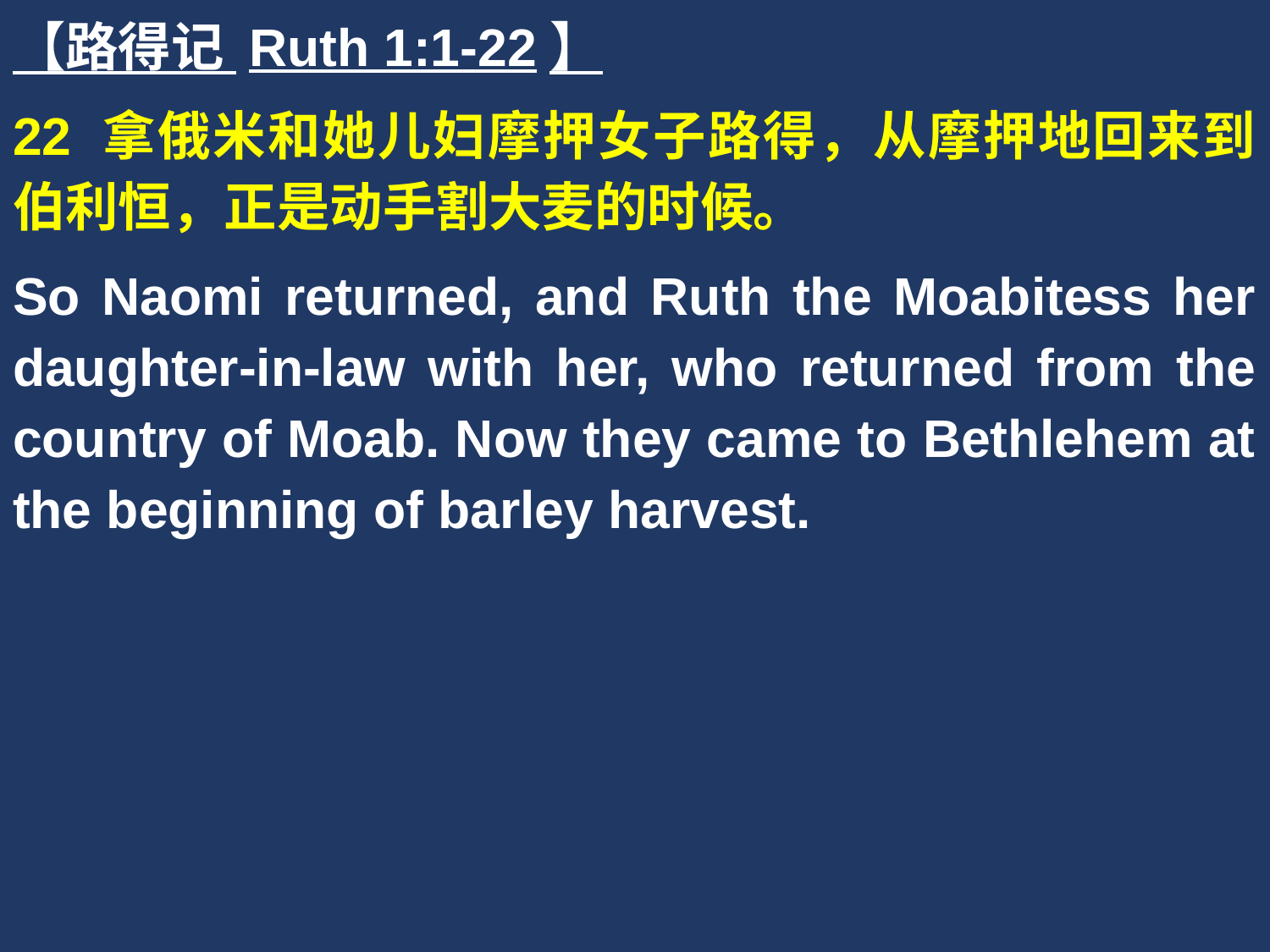

【路得记 Ruth 1:1-22】
22 拿俄米和她儿妇摩押女子路得，从摩押地回来到伯利恒，正是动手割大麦的时候。
So Naomi returned, and Ruth the Moabitess her daughter-in-law with her, who returned from the country of Moab. Now they came to Bethlehem at the beginning of barley harvest.